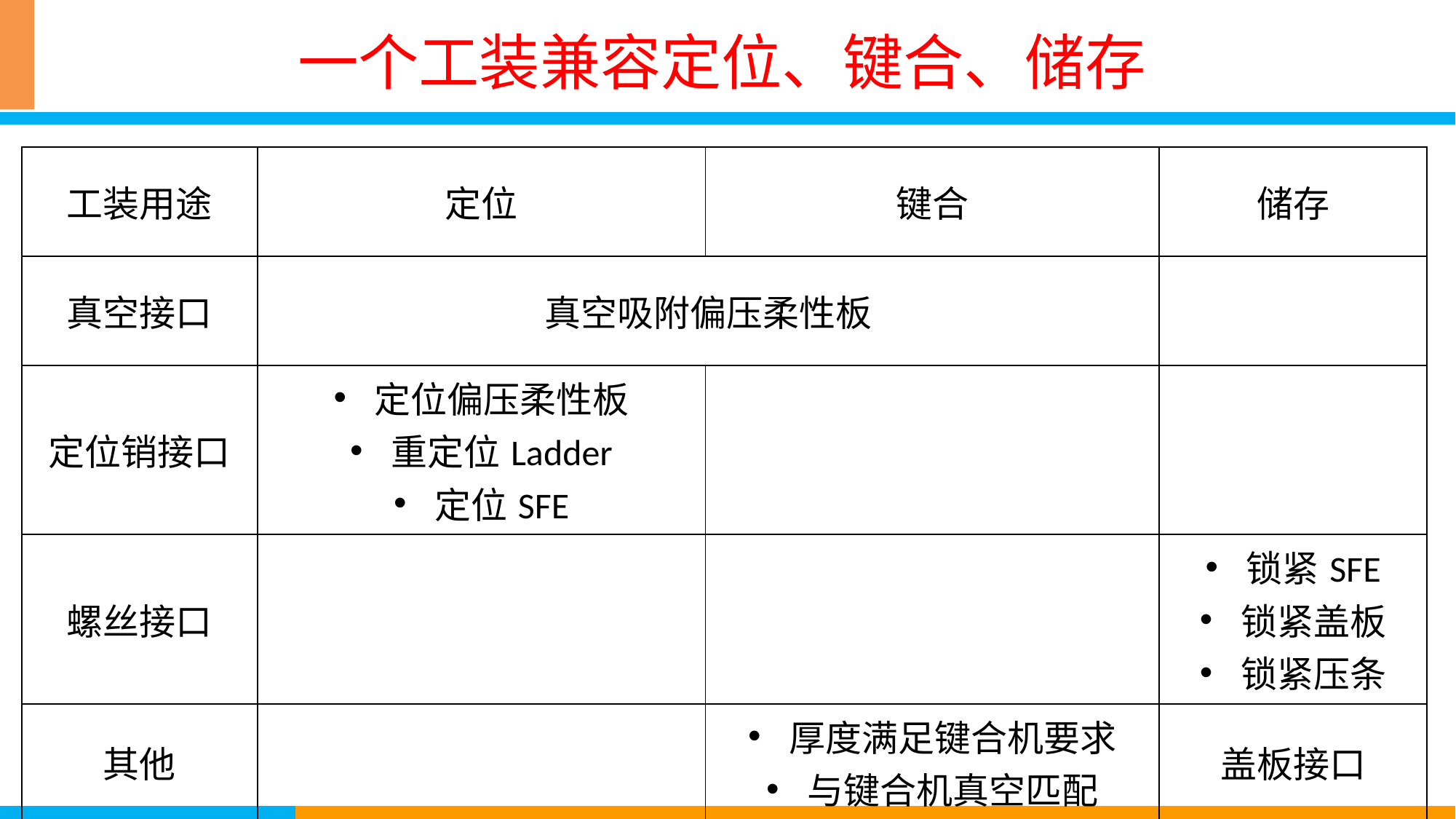

# 一个工装兼容定位、键合、储存
| 工装用途 | 定位 | 键合 | 储存 |
| --- | --- | --- | --- |
| 真空接口 | 真空吸附偏压柔性板 |  |  |
| 定位销接口 | 定位偏压柔性板 重定位Ladder 定位SFE |  |  |
| 螺丝接口 |  |  | 锁紧SFE 锁紧盖板 锁紧压条 |
| 其他 |  | 厚度满足键合机要求 与键合机真空匹配 | 盖板接口 |